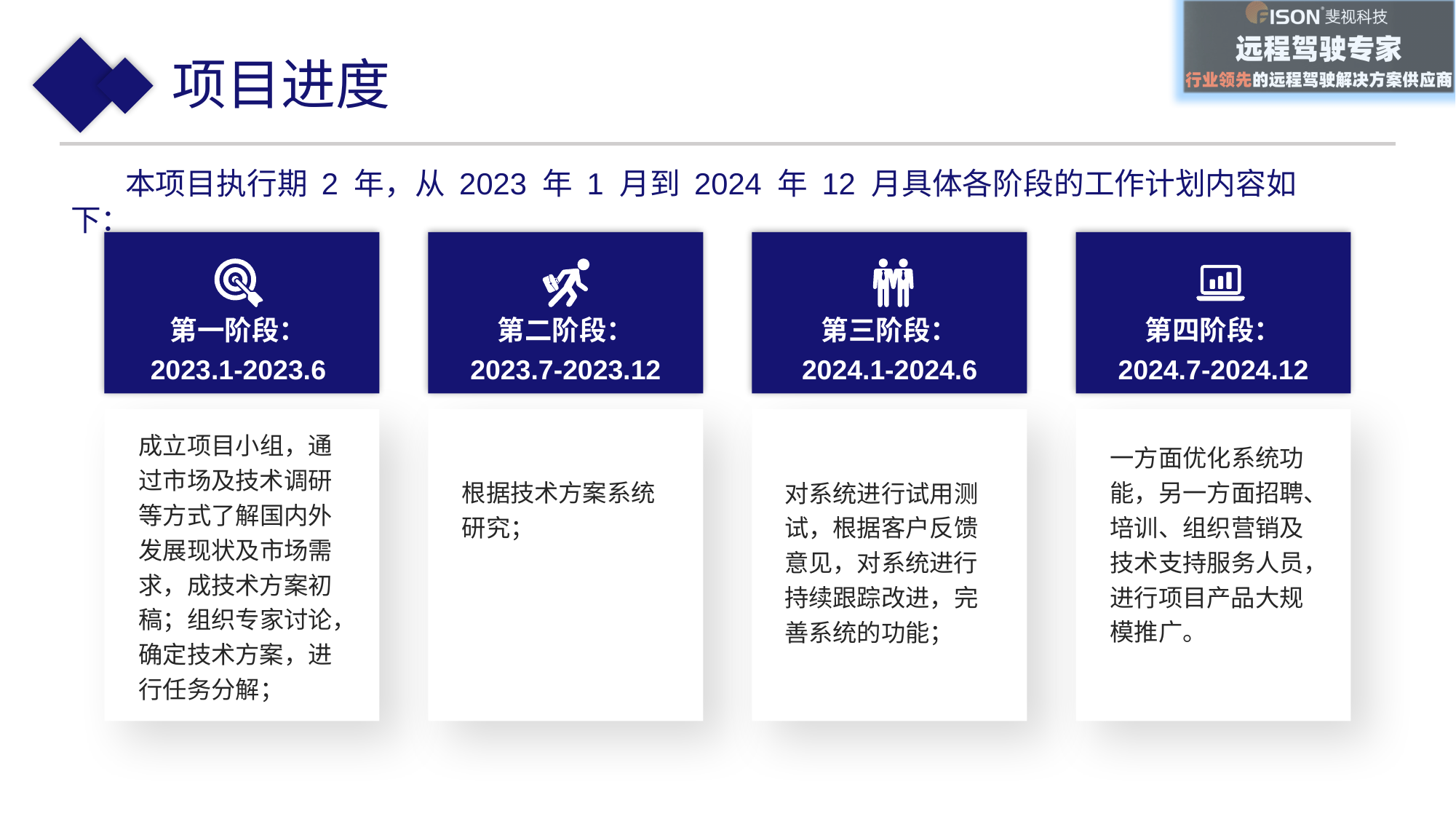

项目进度

本项目执行期 2 年，从 2023 年 1 月到 2024 年 12 月具体各阶段的工作计划内容如下：

第一阶段：
2023.1-2023.6

第二阶段：
2023.7-2023.12
第三阶段：
2024.1-2024.6
第四阶段：
2024.7-2024.12

成立项目小组，通过市场及技术调研等方式了解国内外发展现状及市场需求，成技术方案初稿；组织专家讨论，确定技术方案，进行任务分解；

根据技术方案系统研究；

对系统进行试用测试，根据客户反馈意见，对系统进行持续跟踪改进，完善系统的功能；

一方面优化系统功能，另一方面招聘、培训、组织营销及技术支持服务人员，进行项目产品大规模推广。